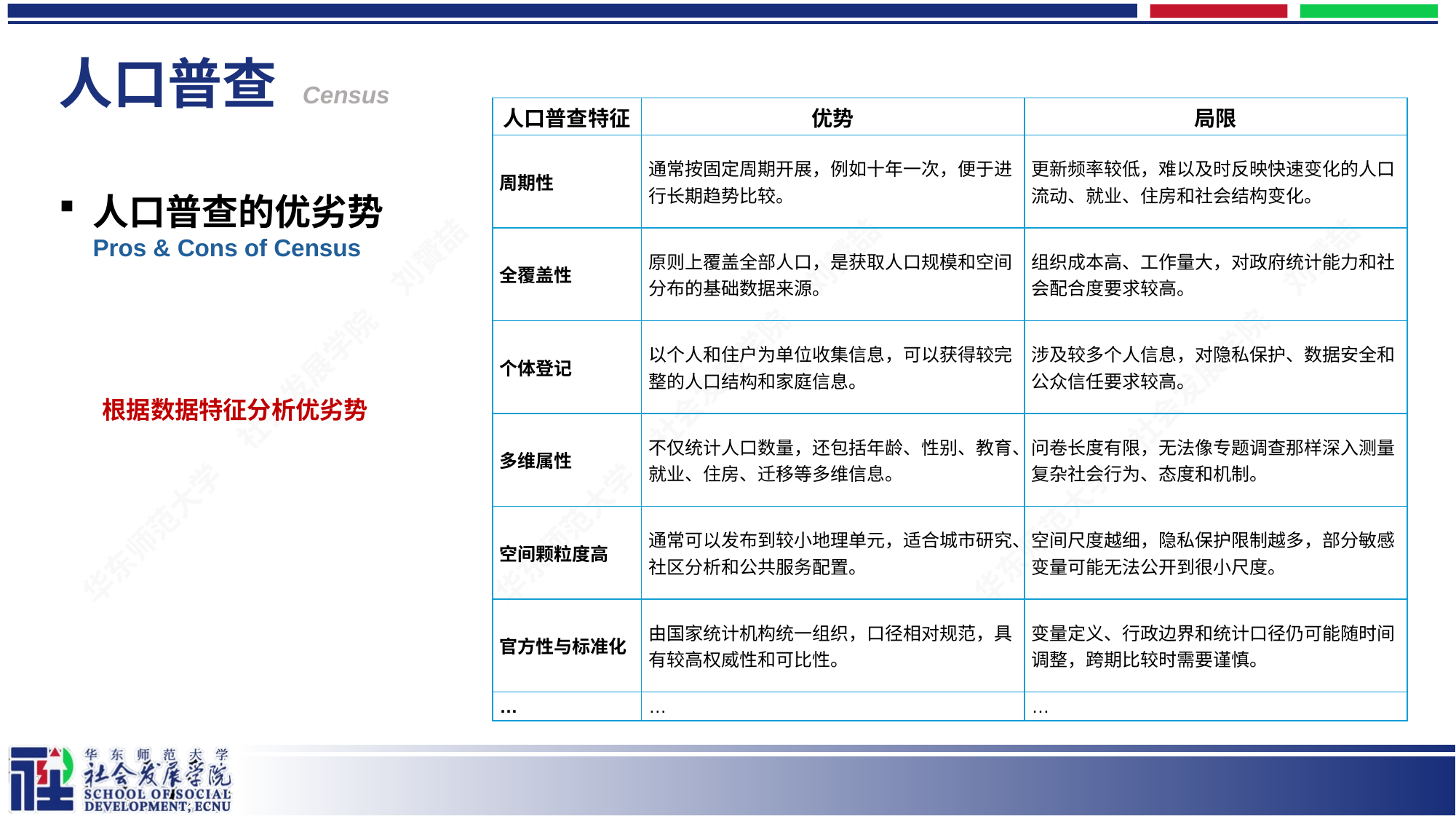

# 人口普查 Census
| 人口普查特征 | 优势 | 局限 |
| --- | --- | --- |
| 周期性 | 通常按固定周期开展，例如十年一次，便于进行长期趋势比较。 | 更新频率较低，难以及时反映快速变化的人口流动、就业、住房和社会结构变化。 |
| 全覆盖性 | 原则上覆盖全部人口，是获取人口规模和空间分布的基础数据来源。 | 组织成本高、工作量大，对政府统计能力和社会配合度要求较高。 |
| 个体登记 | 以个人和住户为单位收集信息，可以获得较完整的人口结构和家庭信息。 | 涉及较多个人信息，对隐私保护、数据安全和公众信任要求较高。 |
| 多维属性 | 不仅统计人口数量，还包括年龄、性别、教育、就业、住房、迁移等多维信息。 | 问卷长度有限，无法像专题调查那样深入测量复杂社会行为、态度和机制。 |
| 空间颗粒度高 | 通常可以发布到较小地理单元，适合城市研究、社区分析和公共服务配置。 | 空间尺度越细，隐私保护限制越多，部分敏感变量可能无法公开到很小尺度。 |
| 官方性与标准化 | 由国家统计机构统一组织，口径相对规范，具有较高权威性和可比性。 | 变量定义、行政边界和统计口径仍可能随时间调整，跨期比较时需要谨慎。 |
| … | … | … |
人口普查的优劣势
Pros & Cons of Census
根据数据特征分析优劣势